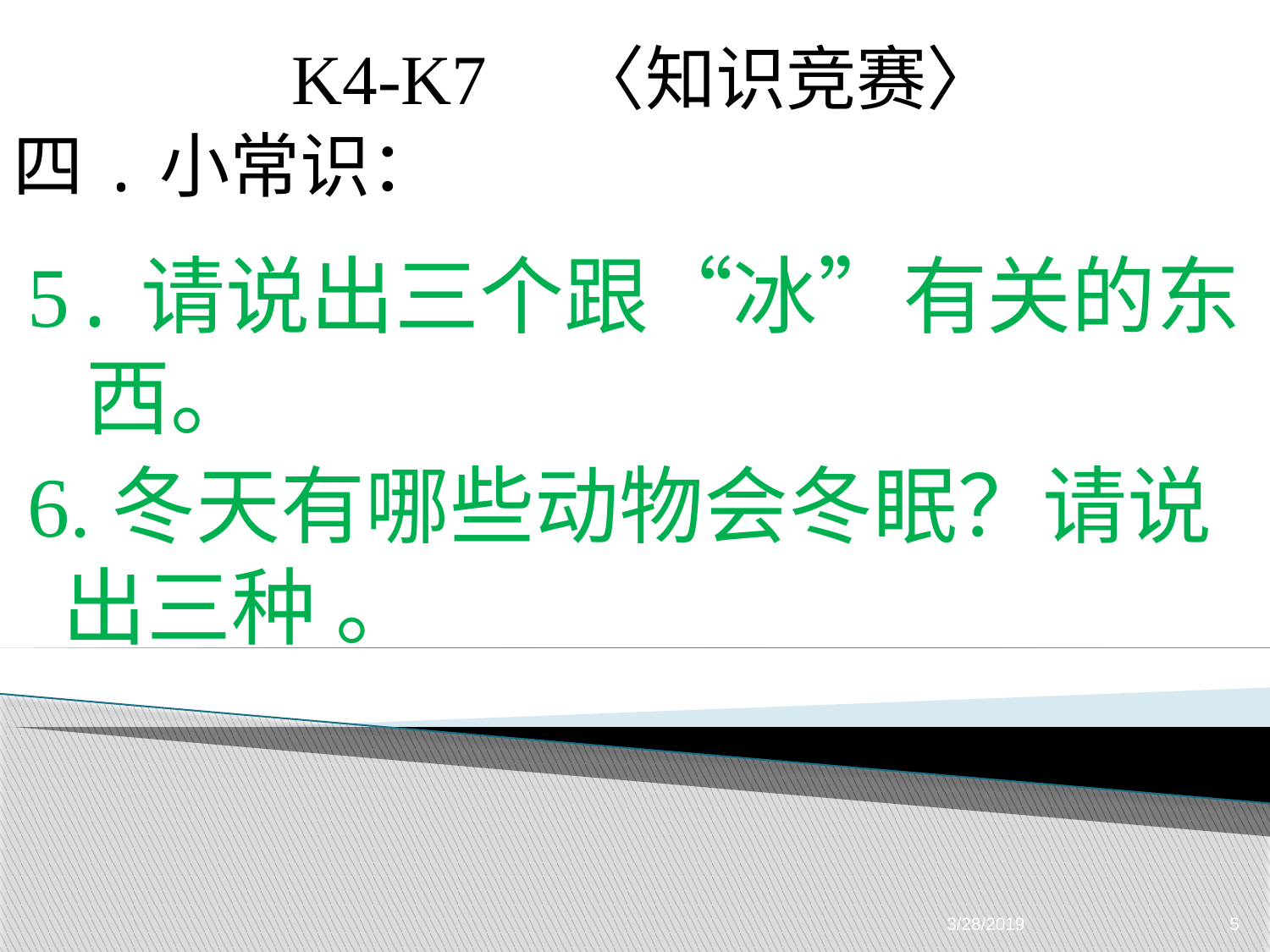

K4-K7    〈知识竞赛〉
四.小常识：
5.请说出三个跟“冰”有关的东
  西。
6.冬天有哪些动物会冬眠？请说
     出三种 。

3/28/2019
5